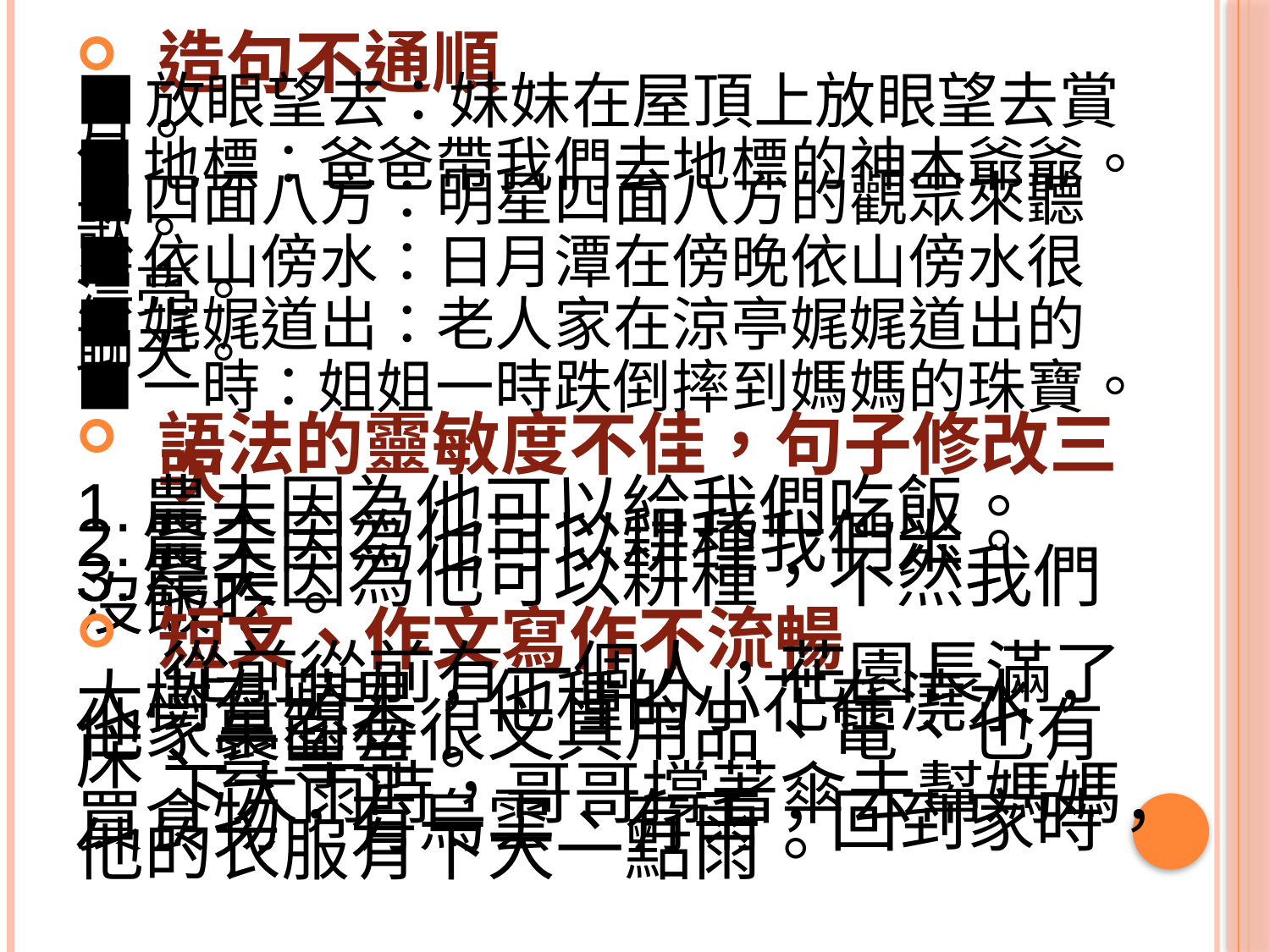

造句不通順
■放眼望去：妹妹在屋頂上放眼望去賞月。
■地標：爸爸帶我們去地標的神木爺爺。
■四面八方：明星四面八方的觀眾來聽歌。
■依山傍水：日月潭在傍晚依山傍水很漂亮。
■娓娓道出：老人家在涼亭娓娓道出的聊天。
■一時：姐姐一時跌倒摔到媽媽的珠寶。
語法的靈敏度不佳，句子修改三次
1.農夫因為他可以給我們吃飯。
2.農夫因為他可以耕種我們米。
3.農夫因為他可以耕種，不然我們沒飯吃。
短文、作文寫作不流暢
     從前從前有一個人，花園長滿了大樹有蘋果，他種的小花在澆水，他家裏面有很文具用品、電、也有床、雲等等。
     下大雨時，哥哥撐著傘去幫媽媽買食物，有烏雲、有雨，回到家時，他的衣服有下大一點雨。